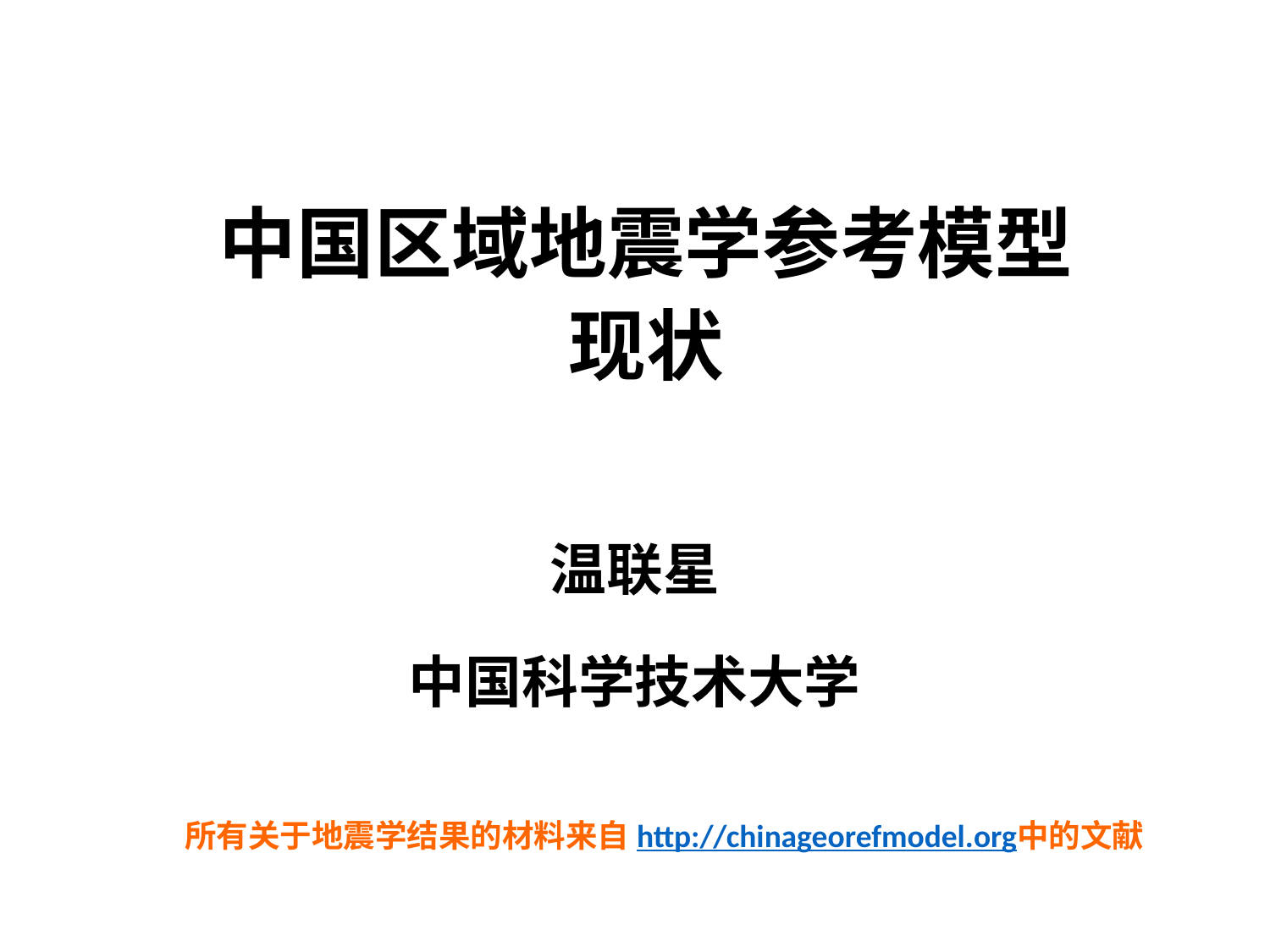

# 中国区域地震学参考模型 现状
温联星
中国科学技术大学

所有关于地震学结果的材料来自http://chinageorefmodel.org中的文献